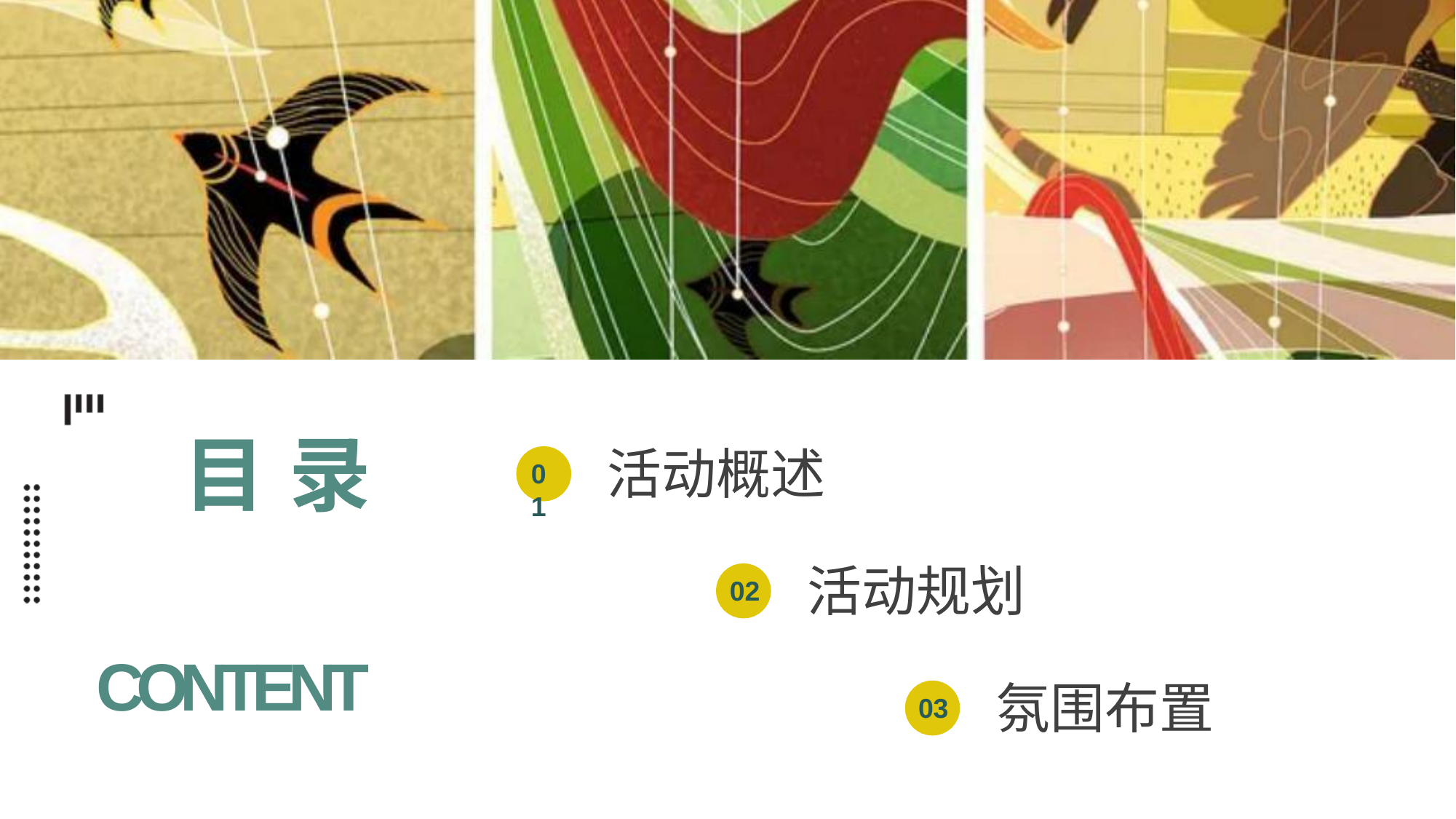

目 录
活动概述

01
活动规划

02
CONTENT
氛围布置

03